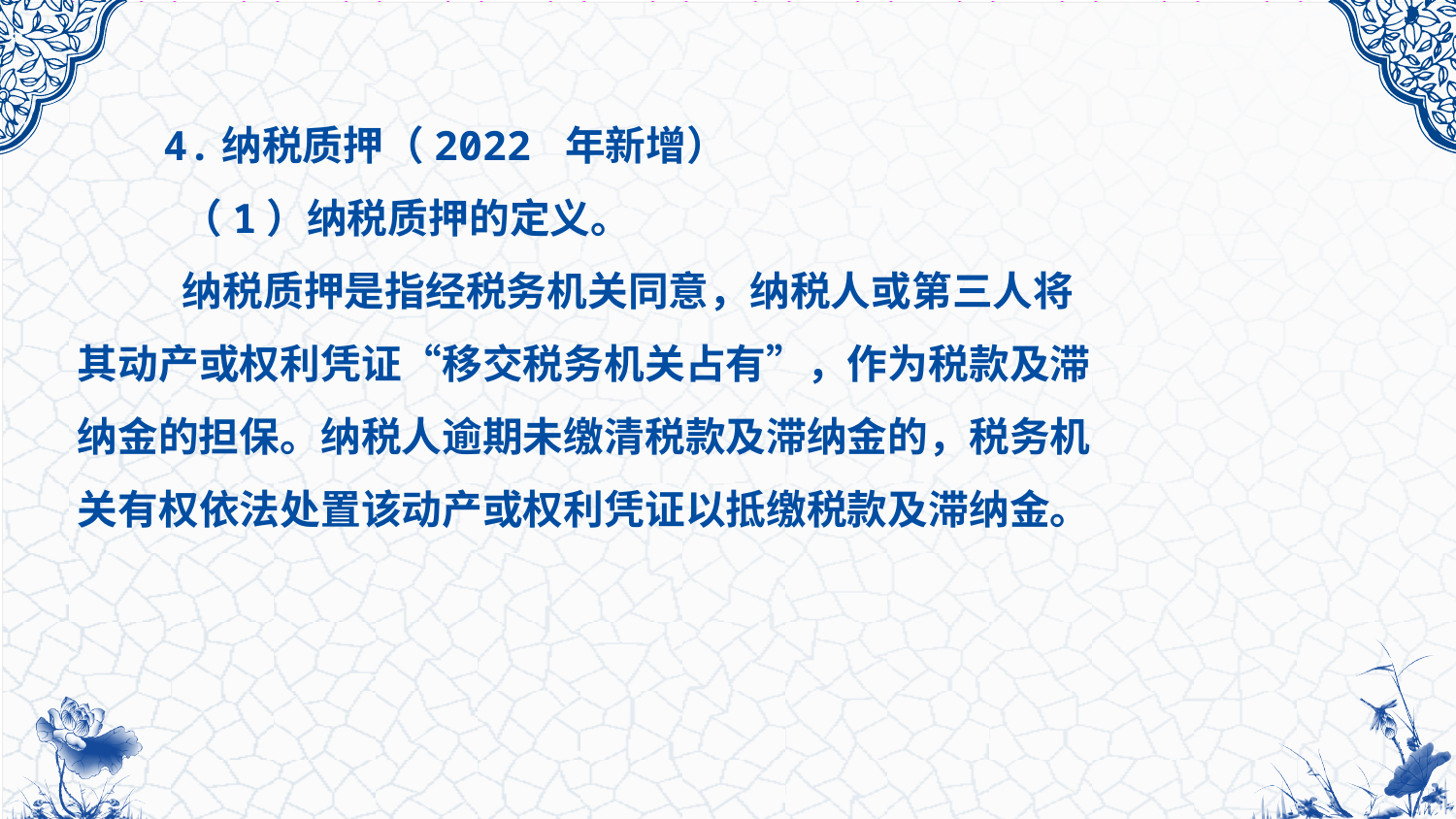

4.纳税质押（2022 年新增）
 （1）纳税质押的定义。
 纳税质押是指经税务机关同意，纳税人或第三人将其动产或权利凭证“移交税务机关占有”，作为税款及滞纳金的担保。纳税人逾期未缴清税款及滞纳金的，税务机关有权依法处置该动产或权利凭证以抵缴税款及滞纳金。